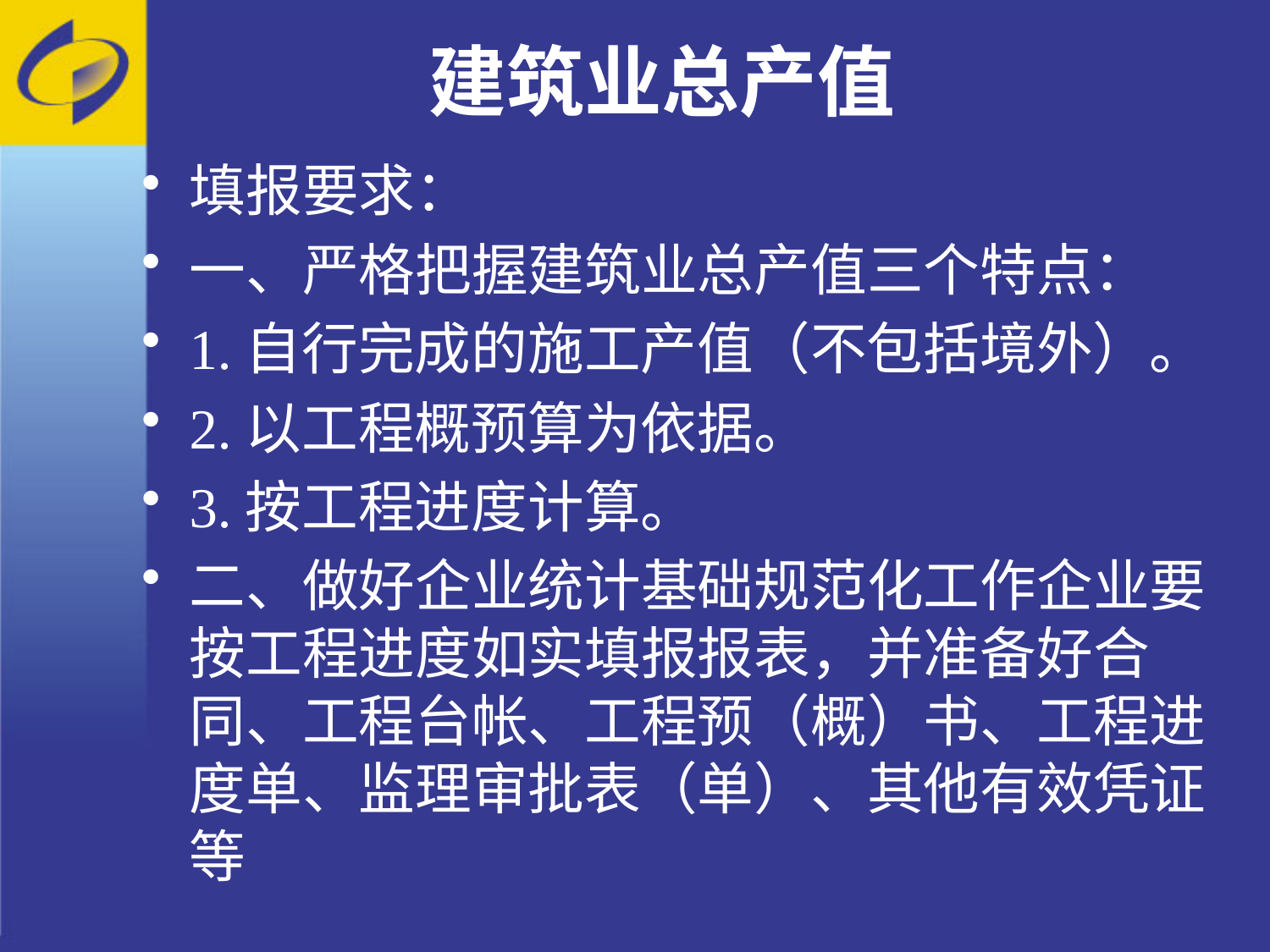

# 建筑业总产值
填报要求：
一、严格把握建筑业总产值三个特点：
1.自行完成的施工产值（不包括境外）。
2.以工程概预算为依据。
3.按工程进度计算。
二、做好企业统计基础规范化工作企业要按工程进度如实填报报表，并准备好合同、工程台帐、工程预（概）书、工程进度单、监理审批表（单）、其他有效凭证等